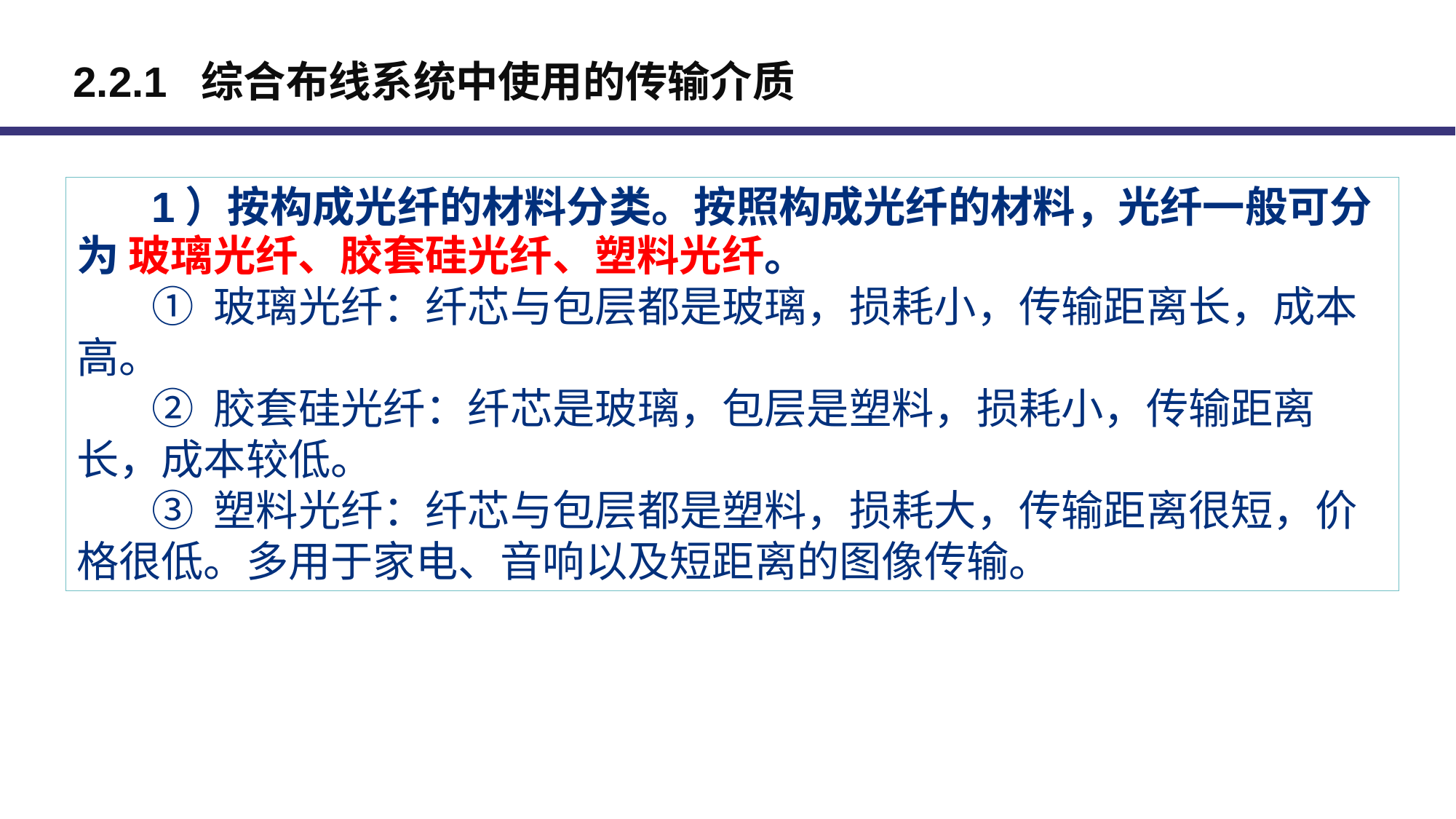

# 2.2.1  综合布线系统中使用的传输介质
1）按构成光纤的材料分类。按照构成光纤的材料，光纤一般可分为 玻璃光纤、胶套硅光纤、塑料光纤。
① 玻璃光纤：纤芯与包层都是玻璃，损耗小，传输距离长，成本高。
② 胶套硅光纤：纤芯是玻璃，包层是塑料，损耗小，传输距离长，成本较低。
③ 塑料光纤：纤芯与包层都是塑料，损耗大，传输距离很短，价格很低。多用于家电、音响以及短距离的图像传输。